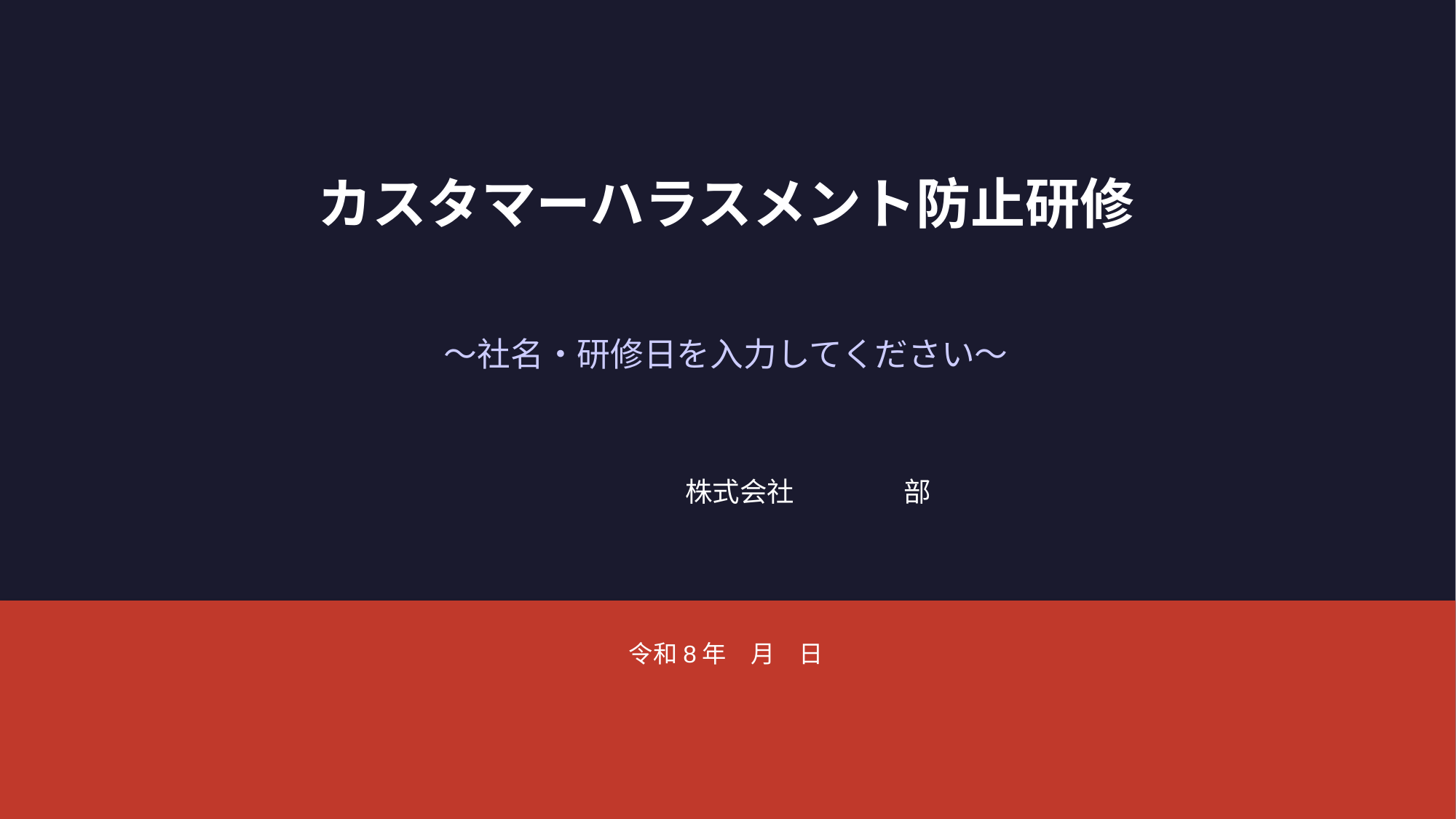

カスタマーハラスメント防止研修
〜社名・研修日を入力してください〜
　　　　　　株式会社　　　　部

令和8年　月　日